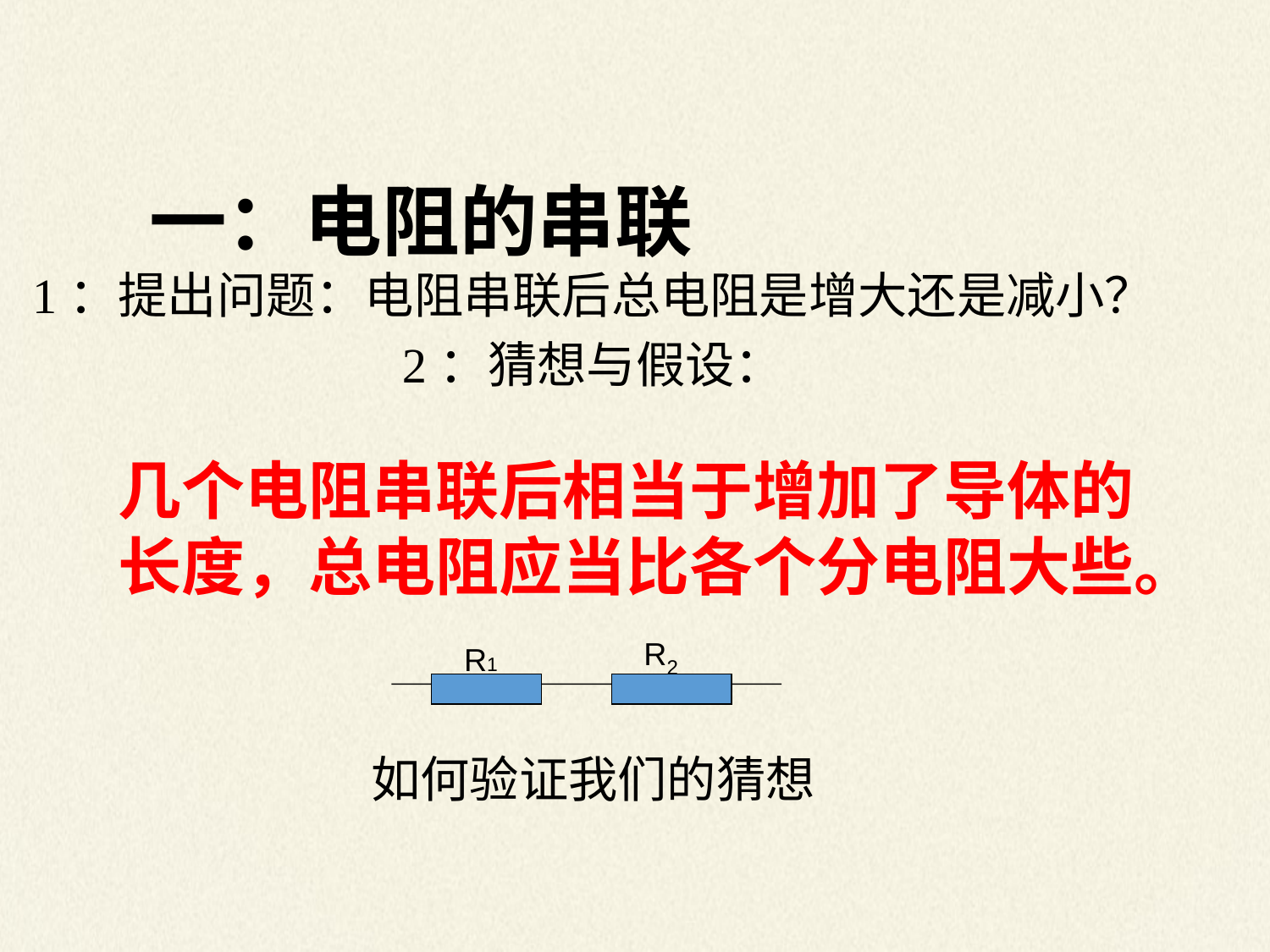

一：电阻的串联
1：提出问题：电阻串联后总电阻是增大还是减小？
2：猜想与假设：

如何验证我们的猜想
几个电阻串联后相当于增加了导体的长度，总电阻应当比各个分电阻大些。
R2
R1